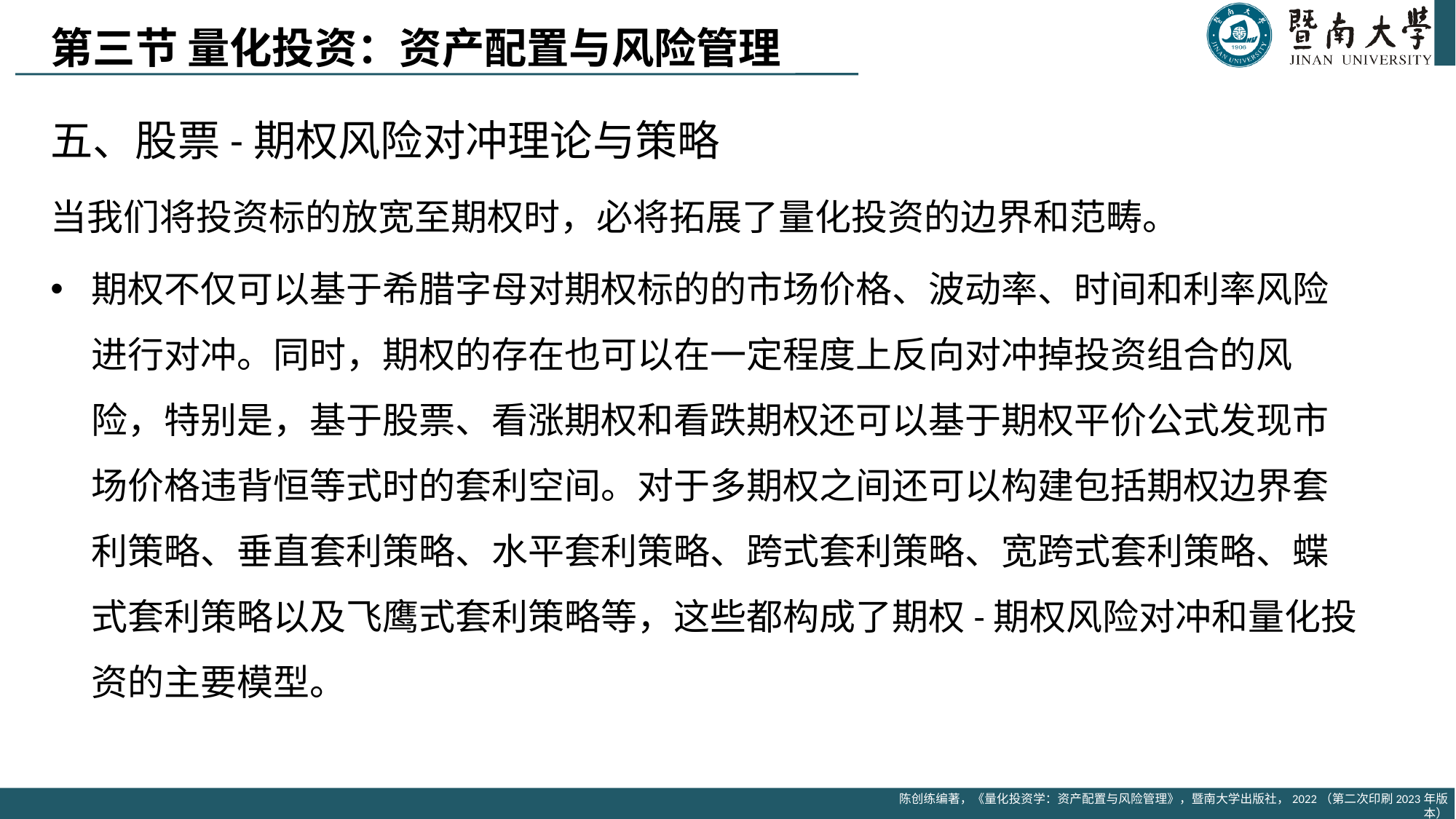

# 第三节 量化投资：资产配置与风险管理

五、股票-期权风险对冲理论与策略
当我们将投资标的放宽至期权时，必将拓展了量化投资的边界和范畴。
期权不仅可以基于希腊字母对期权标的的市场价格、波动率、时间和利率风险进行对冲。同时，期权的存在也可以在一定程度上反向对冲掉投资组合的风险，特别是，基于股票、看涨期权和看跌期权还可以基于期权平价公式发现市场价格违背恒等式时的套利空间。对于多期权之间还可以构建包括期权边界套利策略、垂直套利策略、水平套利策略、跨式套利策略、宽跨式套利策略、蝶式套利策略以及飞鹰式套利策略等，这些都构成了期权-期权风险对冲和量化投资的主要模型。